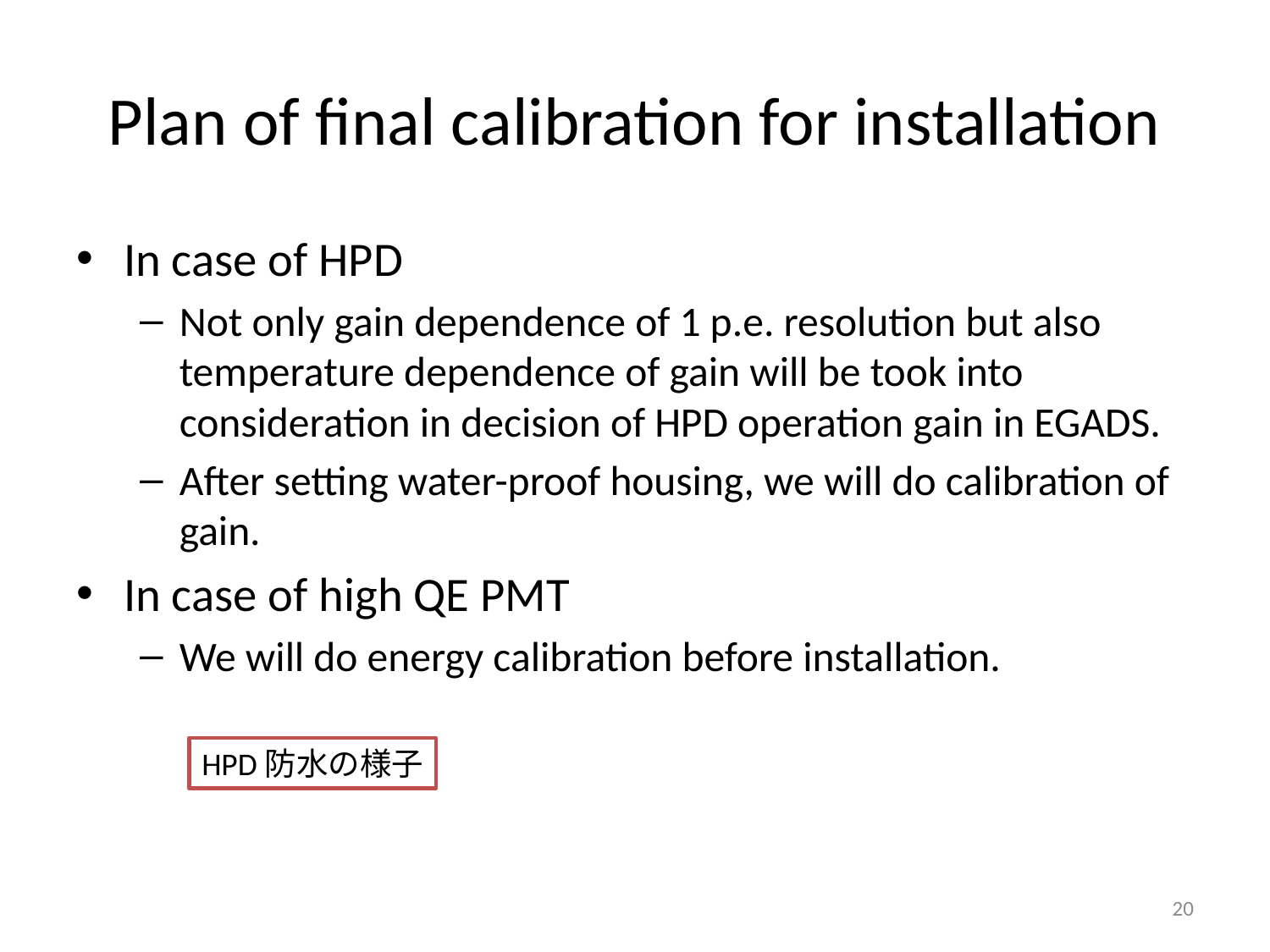

# Plan of final calibration for installation
In case of HPD
Not only gain dependence of 1 p.e. resolution but also temperature dependence of gain will be took into consideration in decision of HPD operation gain in EGADS.
After setting water-proof housing, we will do calibration of gain.
In case of high QE PMT
We will do energy calibration before installation.
HPD防水の様子
20